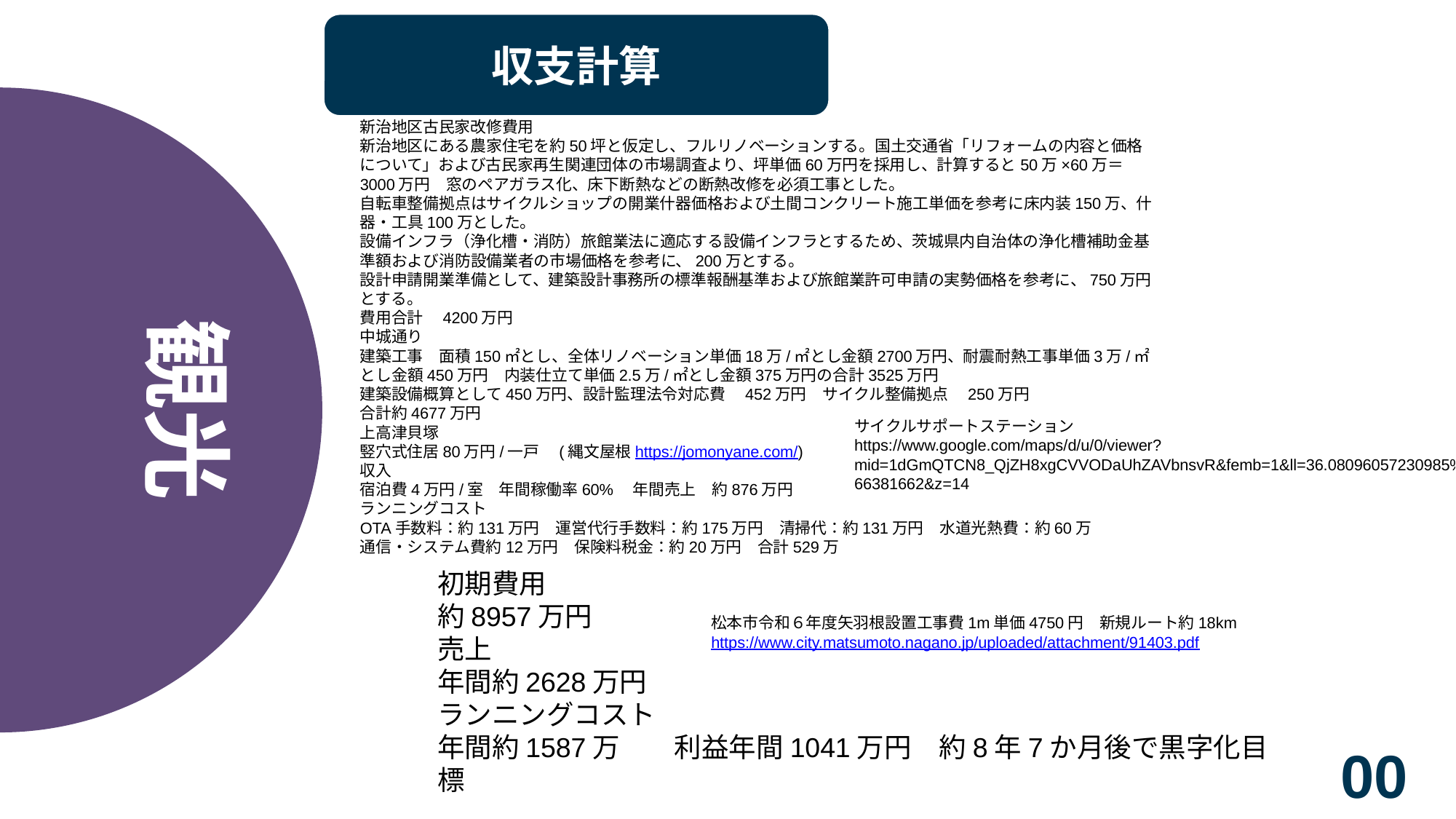

収支計算

新治地区古民家改修費用
新治地区にある農家住宅を約50坪と仮定し、フルリノベーションする。国土交通省「リフォームの内容と価格について」および古民家再生関連団体の市場調査より、坪単価60万円を採用し、計算すると50万×60万＝3000万円　窓のペアガラス化、床下断熱などの断熱改修を必須工事とした。
自転車整備拠点はサイクルショップの開業什器価格および土間コンクリート施工単価を参考に床内装150万、什器・工具100万とした。
設備インフラ（浄化槽・消防）旅館業法に適応する設備インフラとするため、茨城県内自治体の浄化槽補助金基準額および消防設備業者の市場価格を参考に、200万とする。
設計申請開業準備として、建築設計事務所の標準報酬基準および旅館業許可申請の実勢価格を参考に、750万円とする。
費用合計　4200万円
中城通り
建築工事　面積150㎡とし、全体リノベーション単価18万/㎡とし金額2700万円、耐震耐熱工事単価3万/㎡とし金額450万円　内装仕立て単価2.5万/㎡とし金額375万円の合計3525万円
建築設備概算として450万円、設計監理法令対応費　452万円　サイクル整備拠点　250万円
合計約4677万円
上高津貝塚
竪穴式住居80万円/一戸　(縄文屋根https://jomonyane.com/)
収入
宿泊費4万円/室　年間稼働率60%　年間売上　約876万円
ランニングコスト
OTA手数料：約131万円　運営代行手数料：約175万円　清掃代：約131万円　水道光熱費：約60万
通信・システム費約12万円　保険料税金：約20万円　合計529万
観光

サイクルサポートステーション
https://www.google.com/maps/d/u/0/viewer?mid=1dGmQTCN8_QjZH8xgCVVODaUhZAVbnsvR&femb=1&ll=36.08096057230985%2C140.1997266381662&z=14

初期費用
約8957万円
売上
年間約2628万円
ランニングコスト
年間約1587万　　利益年間1041万円　約8年7か月後で黒字化目標
松本市令和６年度矢羽根設置工事費1m単価4750円　新規ルート約18km
https://www.city.matsumoto.nagano.jp/uploaded/attachment/91403.pdf

00